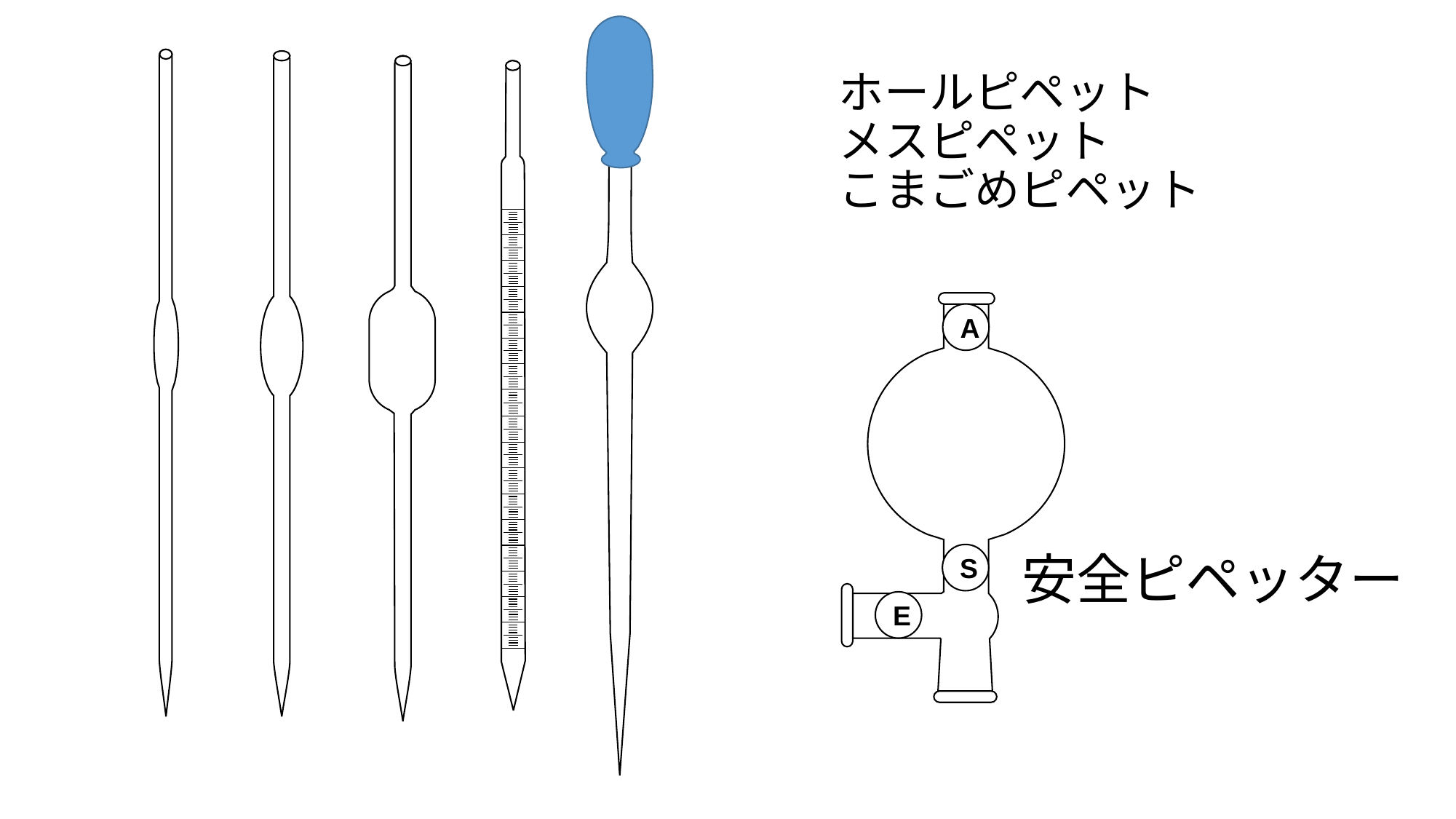

ホールピペット
メスピペット
こまごめピペット

A

S

E

安全ピペッター